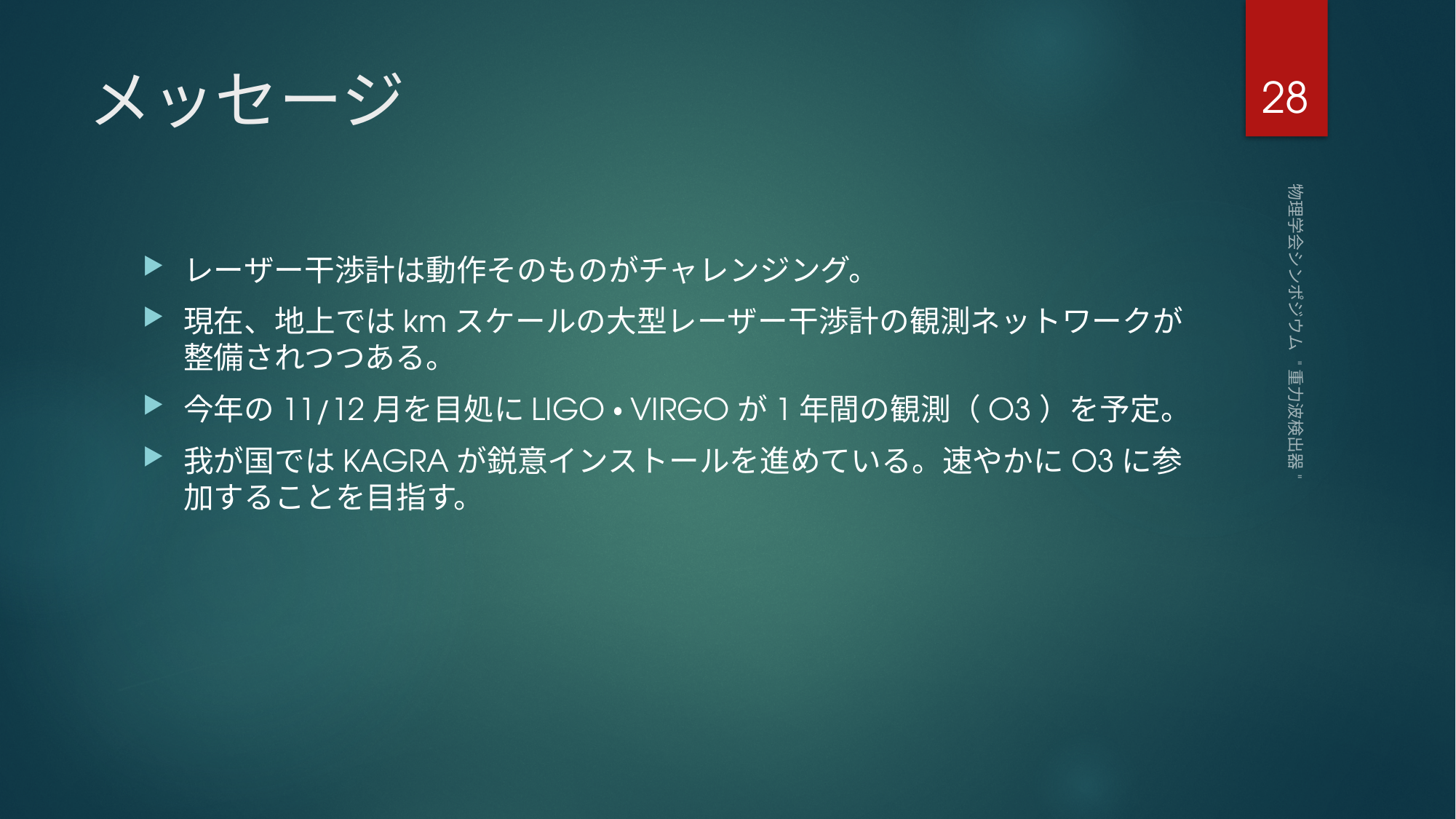

28
# メッセージ
レーザー干渉計は動作そのものがチャレンジング。
現在、地上ではkmスケールの大型レーザー干渉計の観測ネットワークが整備されつつある。
今年の11/12月を目処にLIGO・VIRGOが1年間の観測（O3）を予定。
我が国ではKAGRAが鋭意インストールを進めている。速やかにO3に参加することを目指す。
物理学会シンポジウム "重力波検出器"